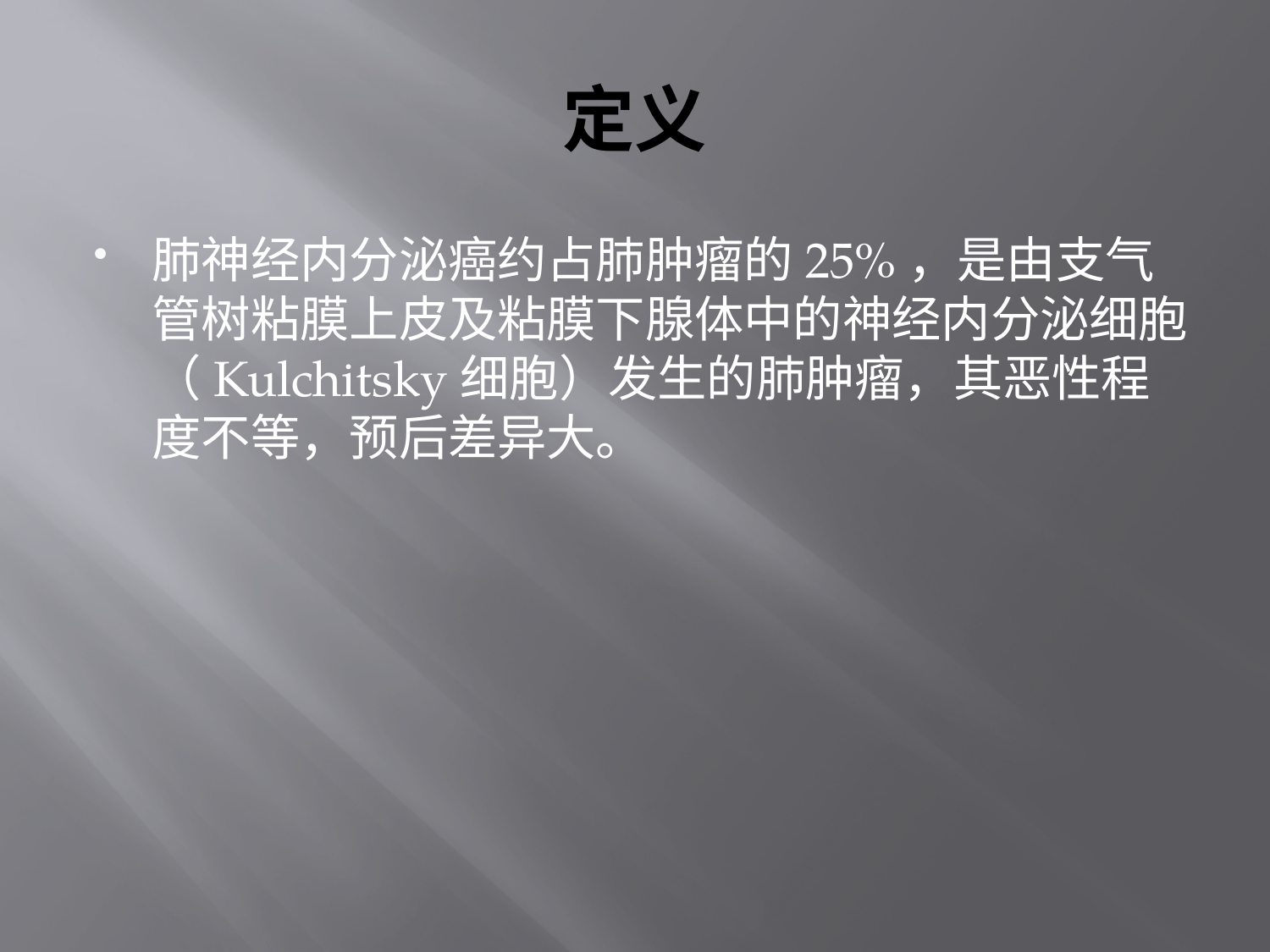

# 定义
肺神经内分泌癌约占肺肿瘤的25%，是由支气管树粘膜上皮及粘膜下腺体中的神经内分泌细胞（Kulchitsky细胞）发生的肺肿瘤，其恶性程度不等，预后差异大。